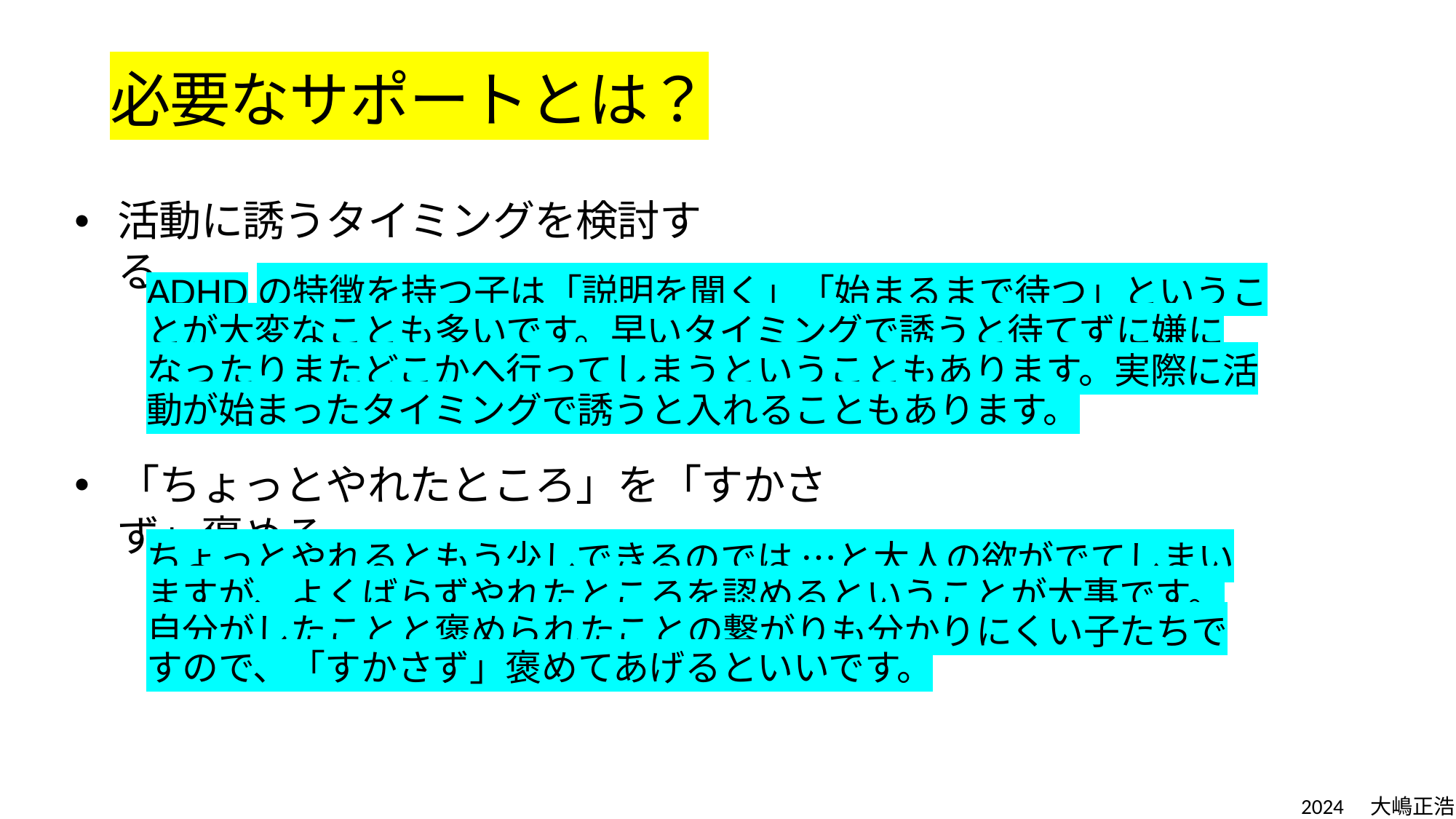

# 必要なサポートとは？
活動に誘うタイミングを検討する。
ADHDの特徴を持つ子は「説明を聞く」「始まるまで待つ」ということが大変なことも多いです。早いタイミングで誘うと待てずに嫌になったりまたどこかへ行ってしまうということもあります。実際に活動が始まったタイミングで誘うと入れることもあります。
「ちょっとやれたところ」を「すかさず」褒める。
ちょっとやれるともう少しできるのでは …と大人の欲がでてしまいますが、よくばらずやれたところを認めるということが大事です。
自分がしたことと褒められたことの繋がりも分かりにくい子たちですので、「すかさず」褒めてあげるといいです。
2024　大嶋正浩